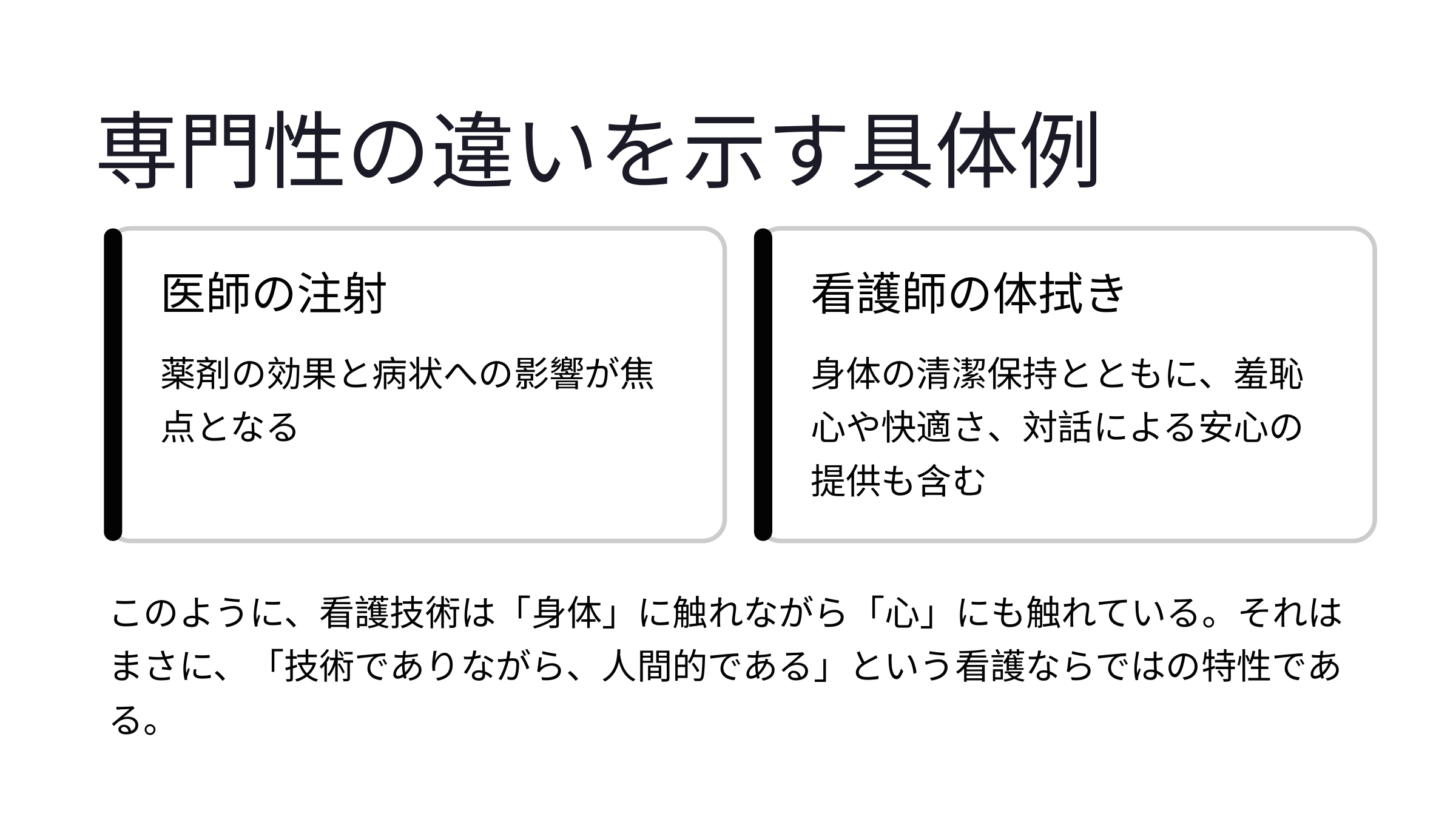

専門性の違いを示す具体例

医師の注射
看護師の体拭き
薬剤の効果と病状への影響が焦点となる
身体の清潔保持とともに、羞恥心や快適さ、対話による安心の提供も含む
このように、看護技術は「身体」に触れながら「心」にも触れている。それはまさに、「技術でありながら、人間的である」という看護ならではの特性である。